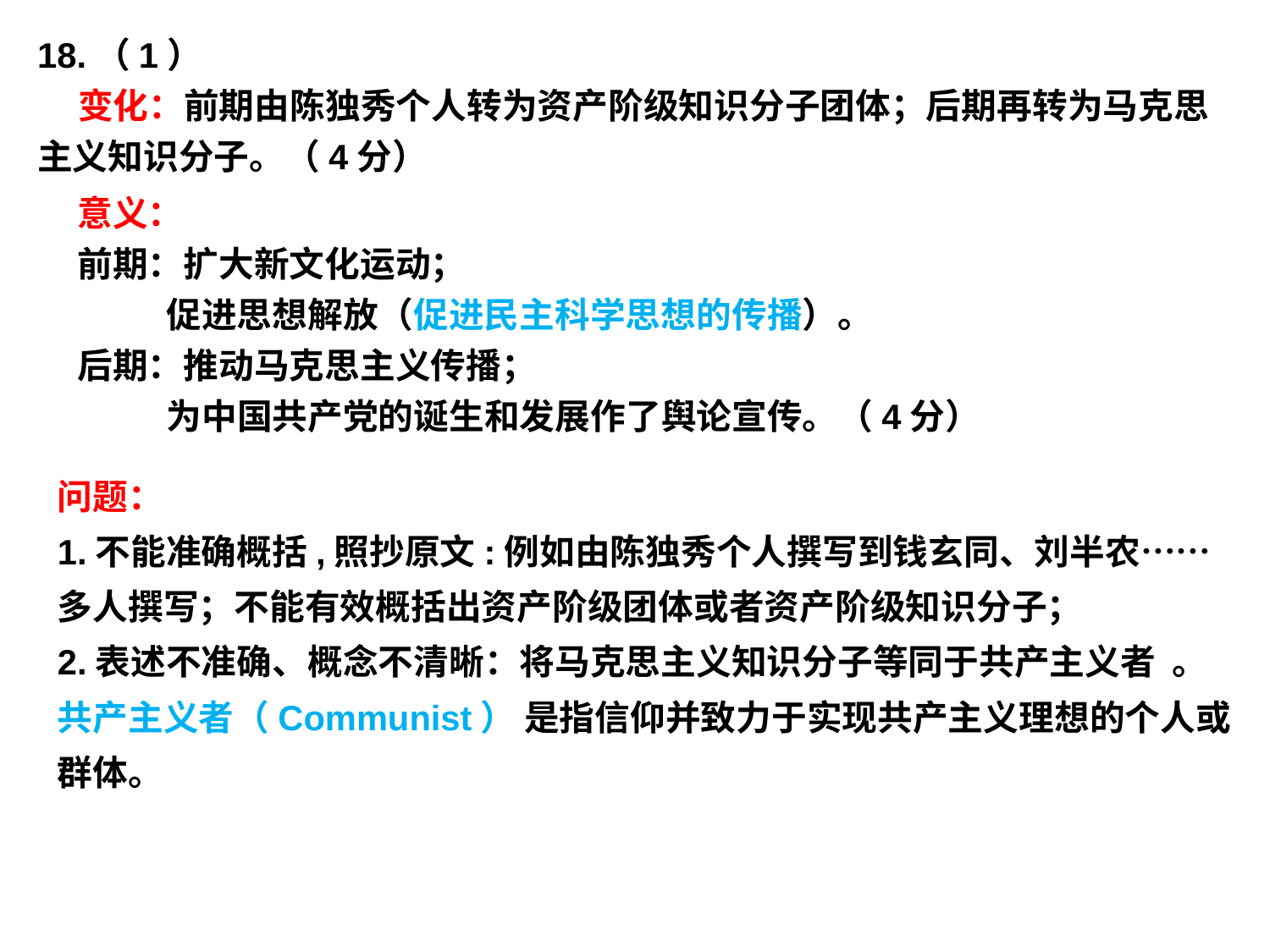

18.（1）
    变化：前期由陈独秀个人转为资产阶级知识分子团体；后期再转为马克思主义知识分子。（4分）

意义：
前期：扩大新文化运动；
          促进思想解放（促进民主科学思想的传播）。
后期：推动马克思主义传播；
          为中国共产党的诞生和发展作了舆论宣传。（4分）
问题：
1.不能准确概括,照抄原文:例如由陈独秀个人撰写到钱玄同、刘半农……多人撰写；不能有效概括出资产阶级团体或者资产阶级知识分子；
2.表述不准确、概念不清晰：将马克思主义知识分子等同于共产主义者  。
共产主义者（Communist） 是指信仰并致力于实现共产主义理想的个人或群体。